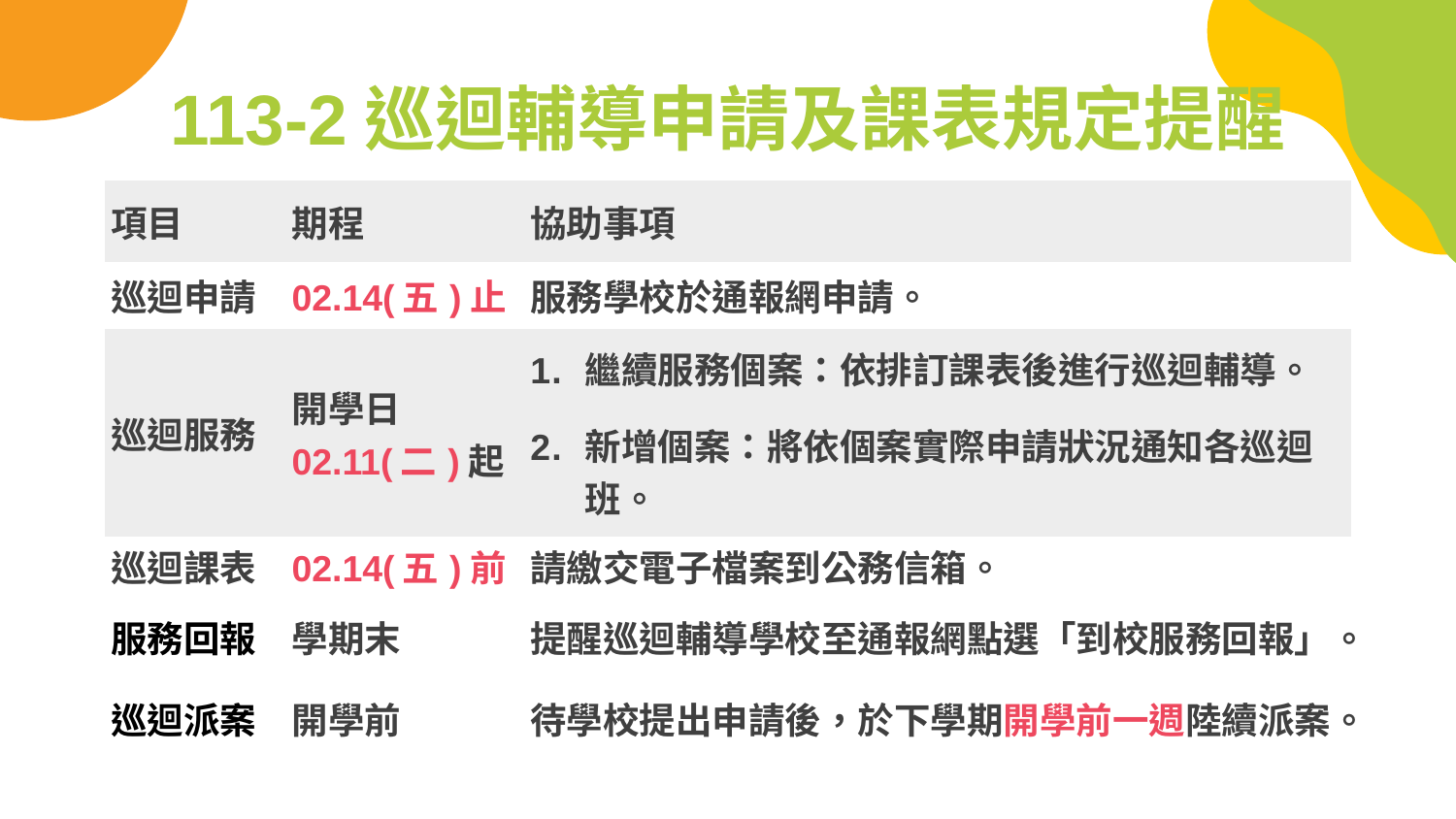

# 113-2巡迴輔導申請及課表規定提醒
| 項目 | 期程 | 協助事項 |
| --- | --- | --- |
| 巡迴申請 | 02.14(五)止 | 服務學校於通報網申請。 |
| 巡迴服務 | 開學日 02.11(二)起 | 繼續服務個案：依排訂課表後進行巡迴輔導。 新增個案：將依個案實際申請狀況通知各巡迴班。 |
| 巡迴課表 | 02.14(五)前 | 請繳交電子檔案到公務信箱。 |
| 服務回報 | 學期末 | 提醒巡迴輔導學校至通報網點選「到校服務回報」。 |
| 巡迴派案 | 開學前 | 待學校提出申請後，於下學期開學前一週陸續派案。 |